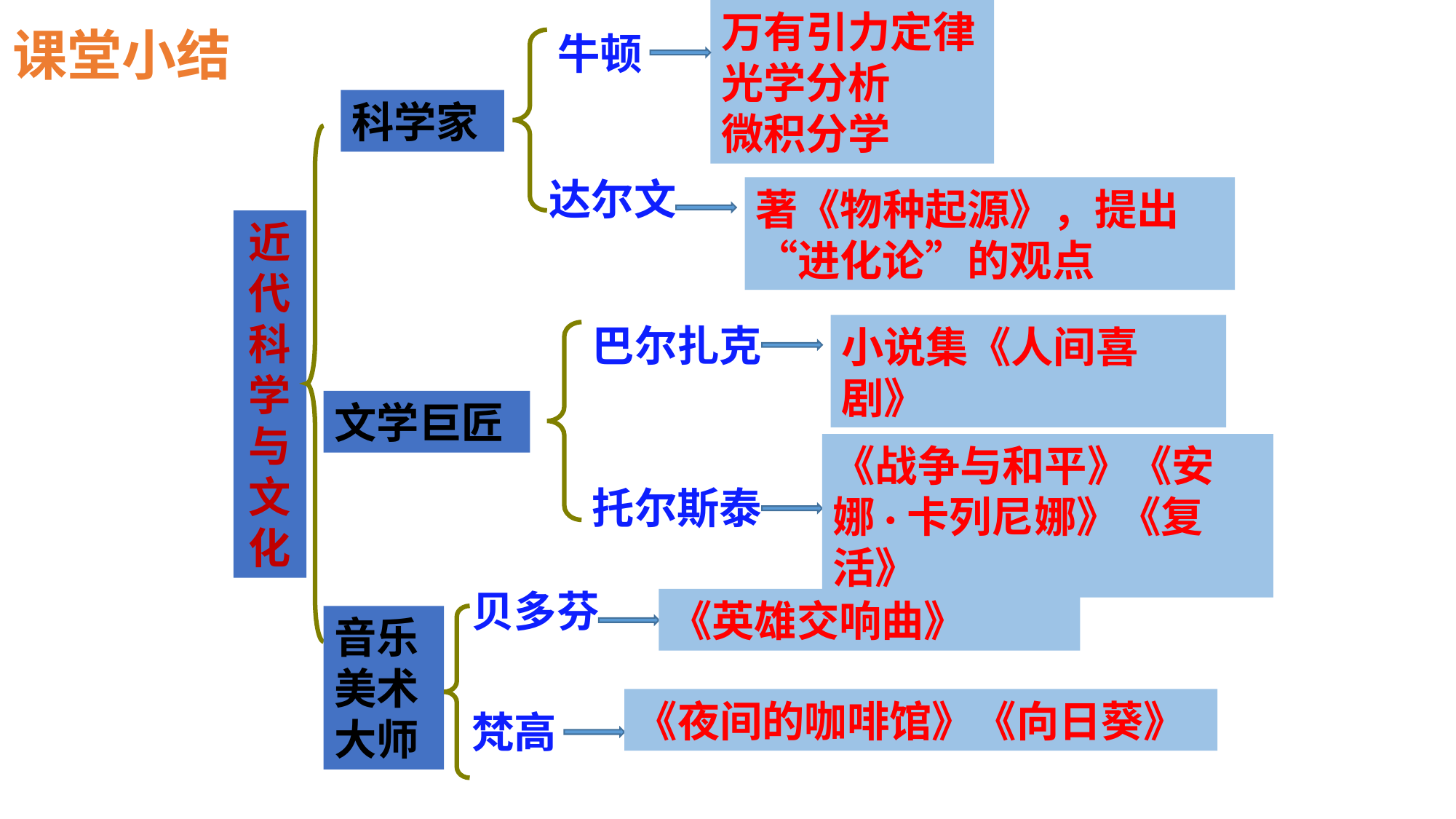

万有引力定律
光学分析
微积分学
课堂小结
牛顿

科学家

达尔文
著《物种起源》，提出“进化论”的观点

近代科学与文化
巴尔扎克
小说集《人间喜剧》

文学巨匠
《战争与和平》《安娜·卡列尼娜》《复活》
托尔斯泰

贝多芬
《英雄交响曲》
音乐美术大师

《夜间的咖啡馆》《向日葵》
梵高